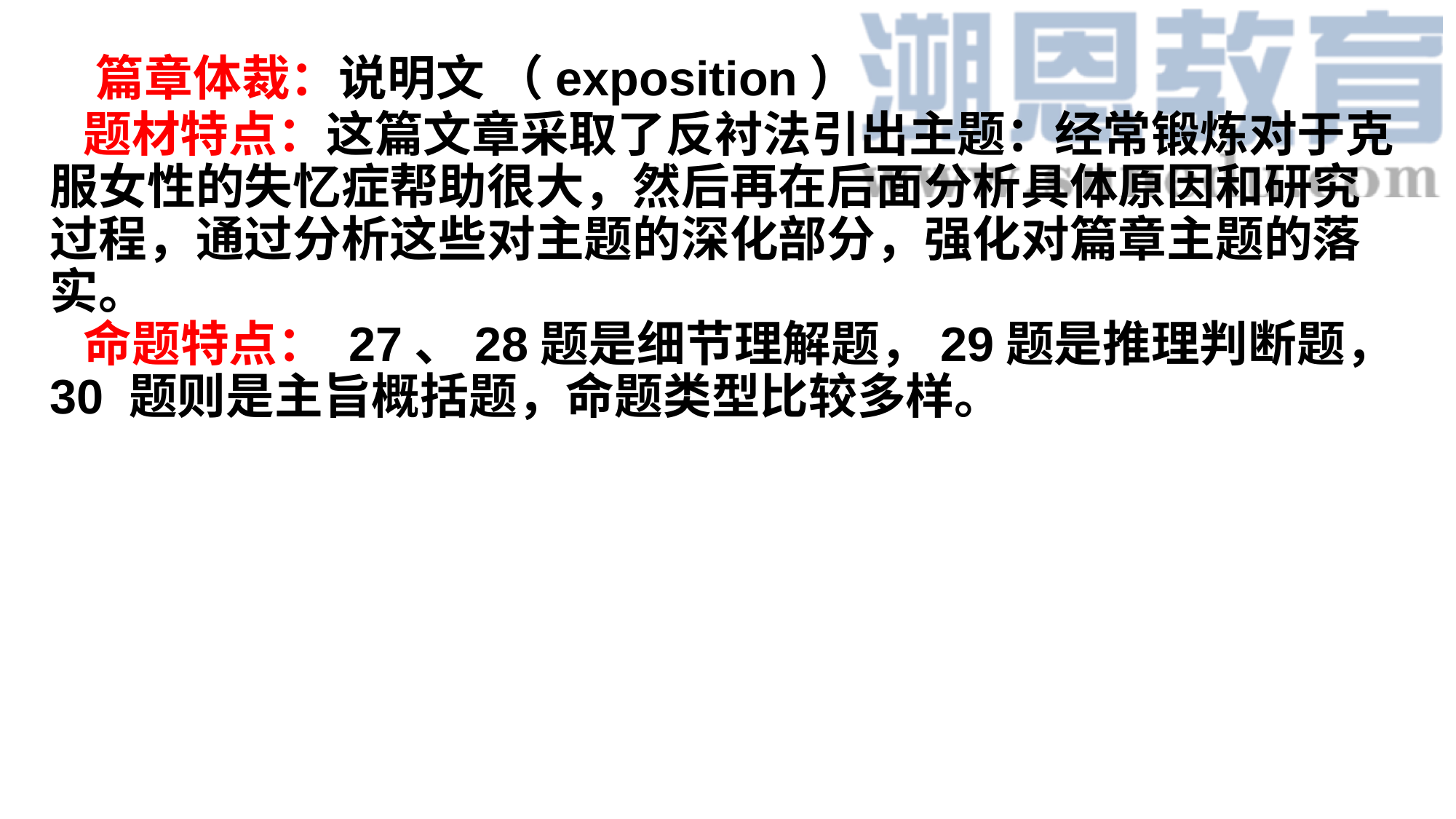

# 篇章体裁：说明文 （exposition） 题材特点：这篇文章采取了反衬法引出主题：经常锻炼对于克服女性的失忆症帮助很大，然后再在后面分析具体原因和研究过程，通过分析这些对主题的深化部分，强化对篇章主题的落实。 命题特点： 27、28题是细节理解题，29题是推理判断题，30 题则是主旨概括题，命题类型比较多样。